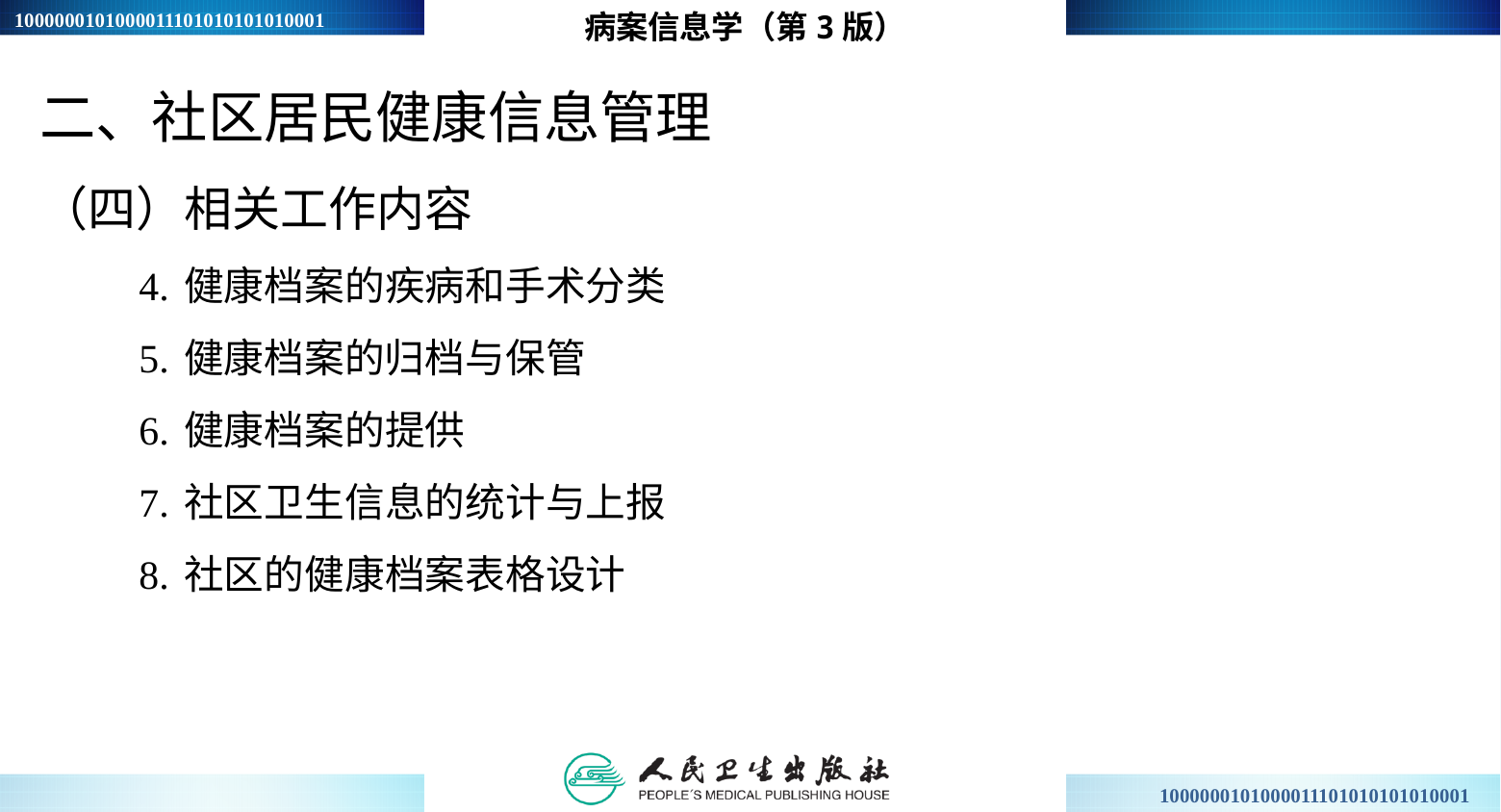

病案信息学（第3版）
二、社区居民健康信息管理
（四）相关工作内容
4.	健康档案的疾病和手术分类
5.	健康档案的归档与保管
6.	健康档案的提供
7.	社区卫生信息的统计与上报
8.	社区的健康档案表格设计